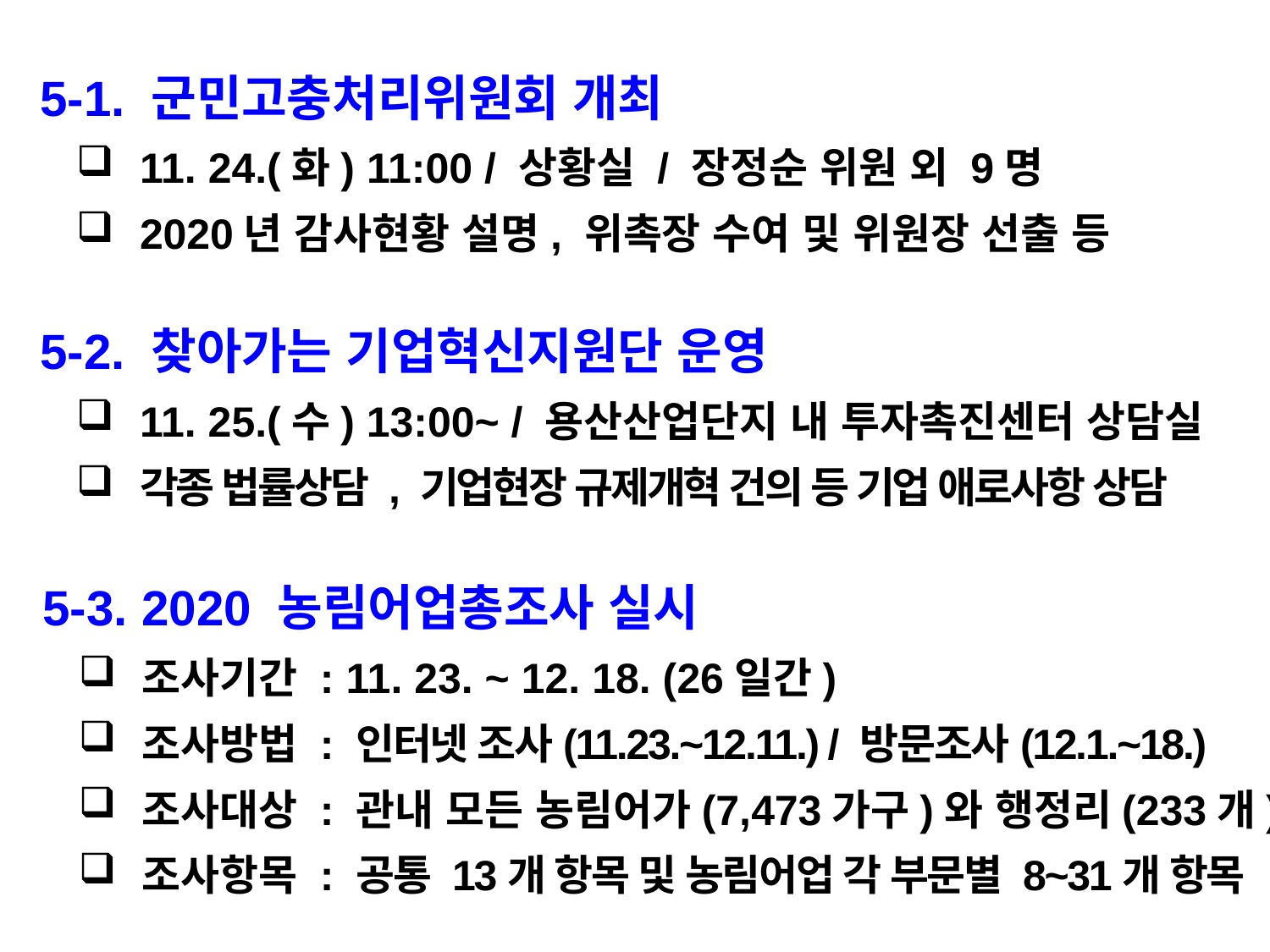

5-1. 군민고충처리위원회 개최
11. 24.(화) 11:00 / 상황실 / 장정순 위원 외 9명
2020년 감사현황 설명, 위촉장 수여 및 위원장 선출 등

  5-2. 찾아가는 기업혁신지원단 운영
11. 25.(수) 13:00~ / 용산산업단지 내 투자촉진센터 상담실
각종 법률상담 , 기업현장 규제개혁 건의 등 기업 애로사항 상담

  5-3. 2020 농림어업총조사 실시
조사기간 : 11. 23. ~ 12. 18. (26일간)
조사방법 : 인터넷 조사(11.23.~12.11.) / 방문조사(12.1.~18.)
조사대상 : 관내 모든 농림어가(7,473가구)와 행정리(233개)
조사항목 : 공통 13개 항목 및 농림어업 각 부문별 8~31개 항목